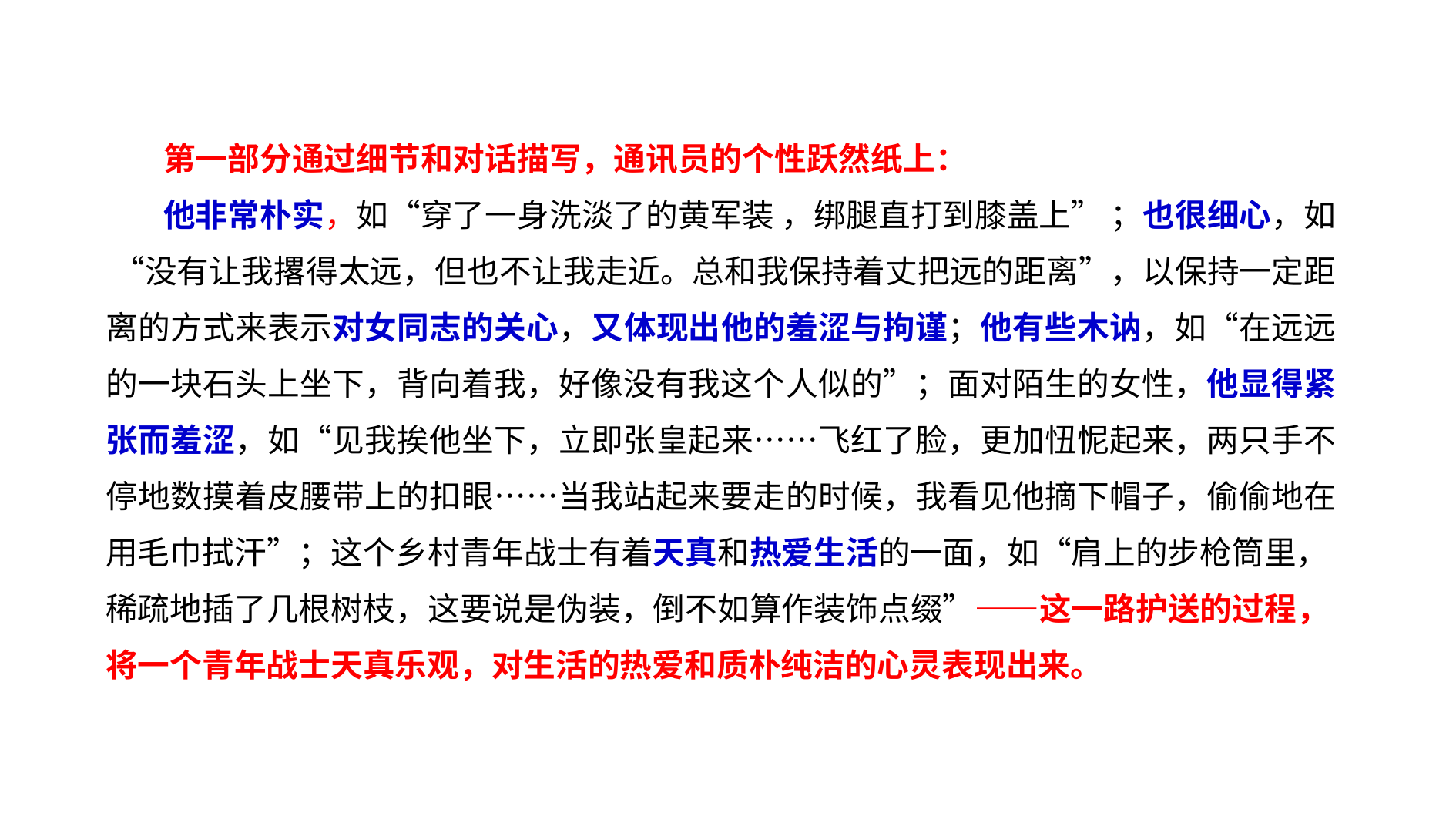

第一部分通过细节和对话描写，通讯员的个性跃然纸上：
他非常朴实，如“穿了一身洗淡了的黄军装 ，绑腿直打到膝盖上” ；也很细心，如  “没有让我撂得太远，但也不让我走近。总和我保持着丈把远的距离”，以保持一定距 离的方式来表示对女同志的关心，又体现出他的羞涩与拘谨；他有些木讷，如“在远远 的一块石头上坐下，背向着我，好像没有我这个人似的”；面对陌生的女性，他显得紧 张而羞涩，如“见我挨他坐下，立即张皇起来……飞红了脸，更加忸怩起来，两只手不 停地数摸着皮腰带上的扣眼……当我站起来要走的时候，我看见他摘下帽子，偷偷地在 用毛巾拭汗”；这个乡村青年战士有着天真和热爱生活的一面，如“肩上的步枪筒里，  稀疏地插了几根树枝，这要说是伪装，倒不如算作装饰点缀”——这一路护送的过程，  将一个青年战士天真乐观，对生活的热爱和质朴纯洁的心灵表现出来。